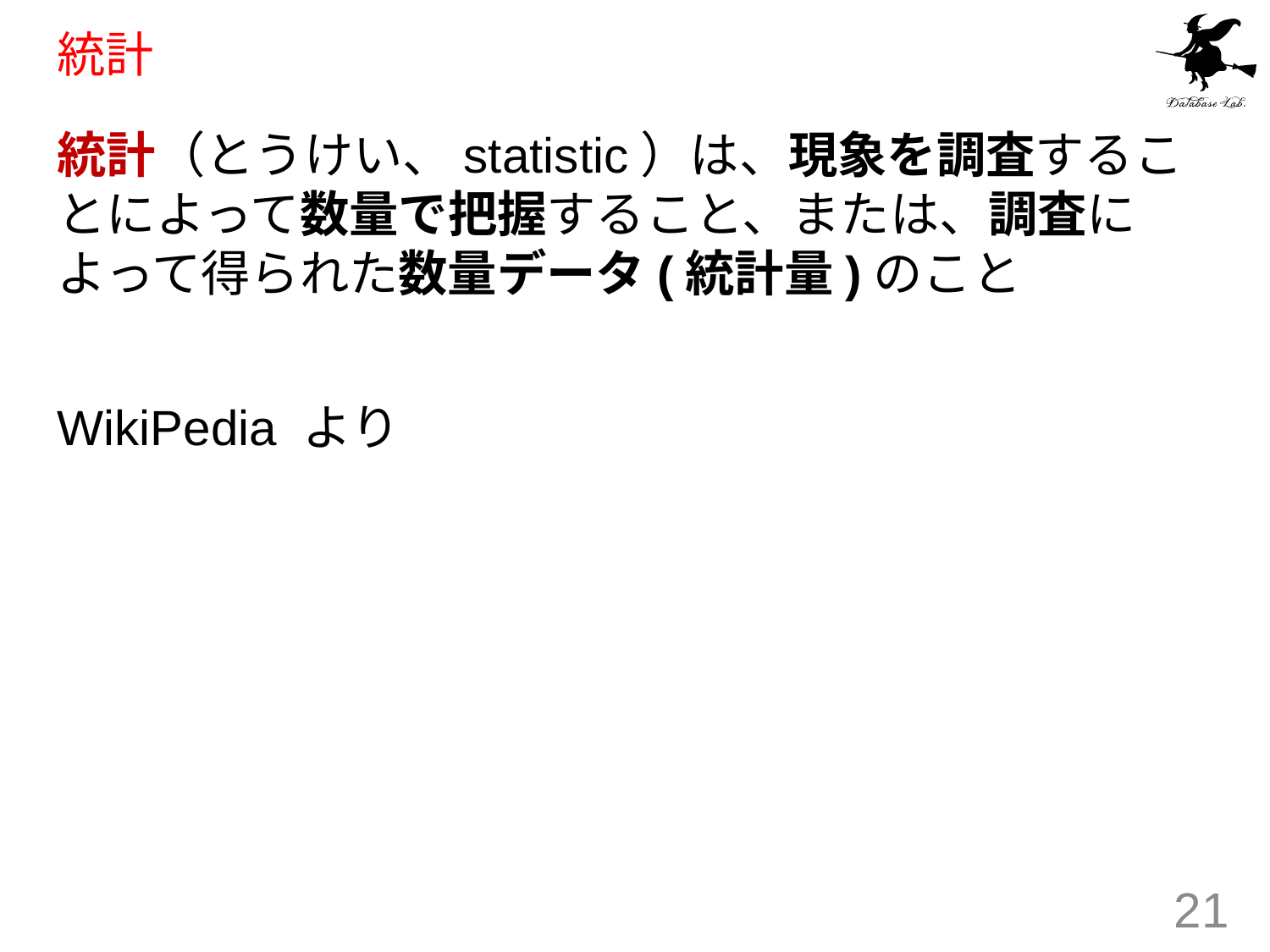

# 統計
統計（とうけい、statistic）は、現象を調査することによって数量で把握すること、または、調査によって得られた数量データ(統計量)のこと

WikiPedia より
21